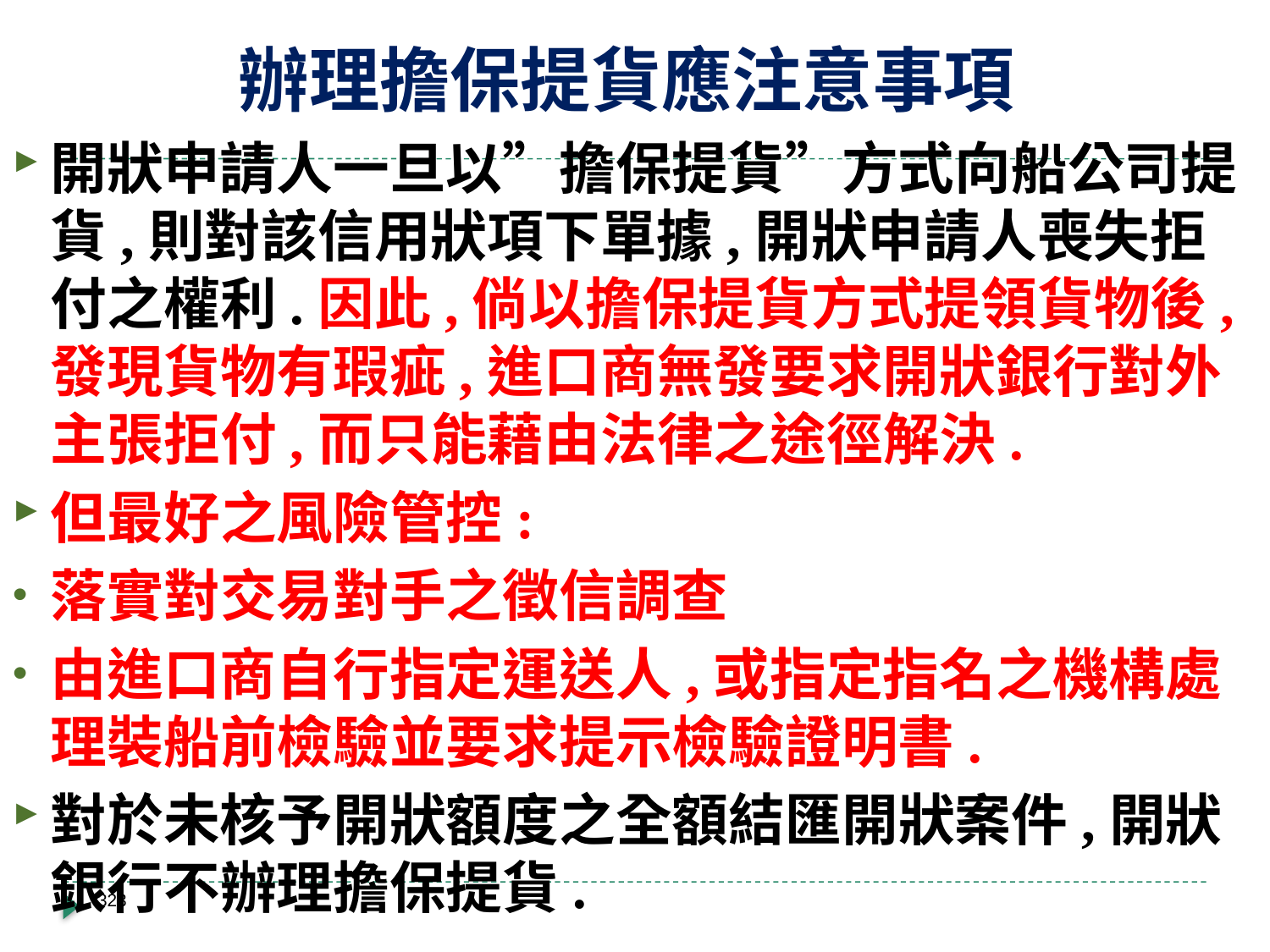

# 辦理擔保提貨應注意事項
開狀申請人一旦以”擔保提貨”方式向船公司提貨,則對該信用狀項下單據,開狀申請人喪失拒付之權利.因此,倘以擔保提貨方式提領貨物後,發現貨物有瑕疵,進口商無發要求開狀銀行對外主張拒付,而只能藉由法律之途徑解決.
但最好之風險管控:
落實對交易對手之徵信調查
由進口商自行指定運送人,或指定指名之機構處理裝船前檢驗並要求提示檢驗證明書.
對於未核予開狀額度之全額結匯開狀案件,開狀銀行不辦理擔保提貨.
323